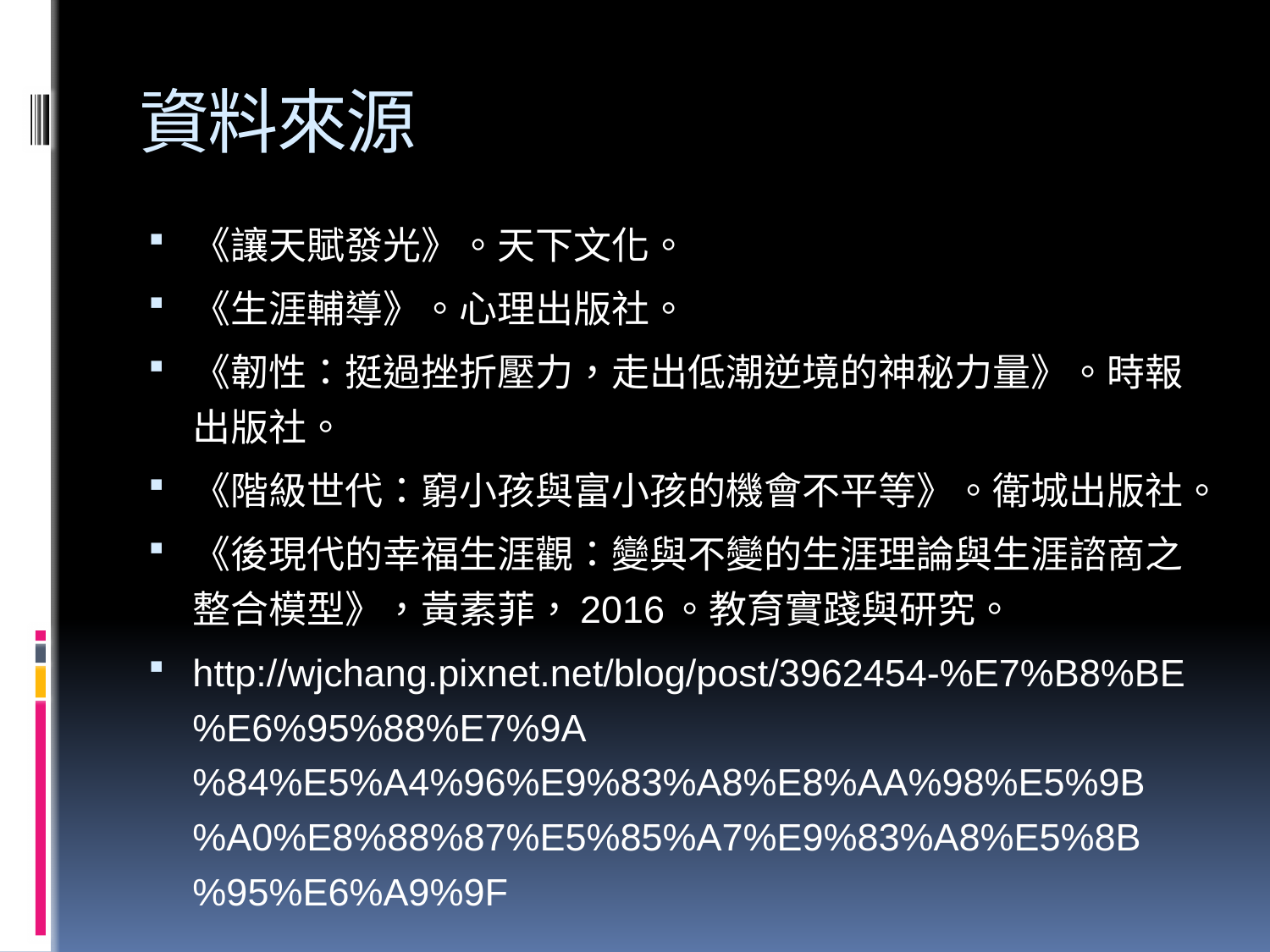

# 資料來源
《讓天賦發光》。天下文化。
《生涯輔導》。心理出版社。
《韌性：挺過挫折壓力，走出低潮逆境的神秘力量》。時報出版社。
《階級世代：窮小孩與富小孩的機會不平等》。衛城出版社。
《後現代的幸福生涯觀：變與不變的生涯理論與生涯諮商之整合模型》，黃素菲，2016。教育實踐與研究。
http://wjchang.pixnet.net/blog/post/3962454-%E7%B8%BE%E6%95%88%E7%9A%84%E5%A4%96%E9%83%A8%E8%AA%98%E5%9B%A0%E8%88%87%E5%85%A7%E9%83%A8%E5%8B%95%E6%A9%9F